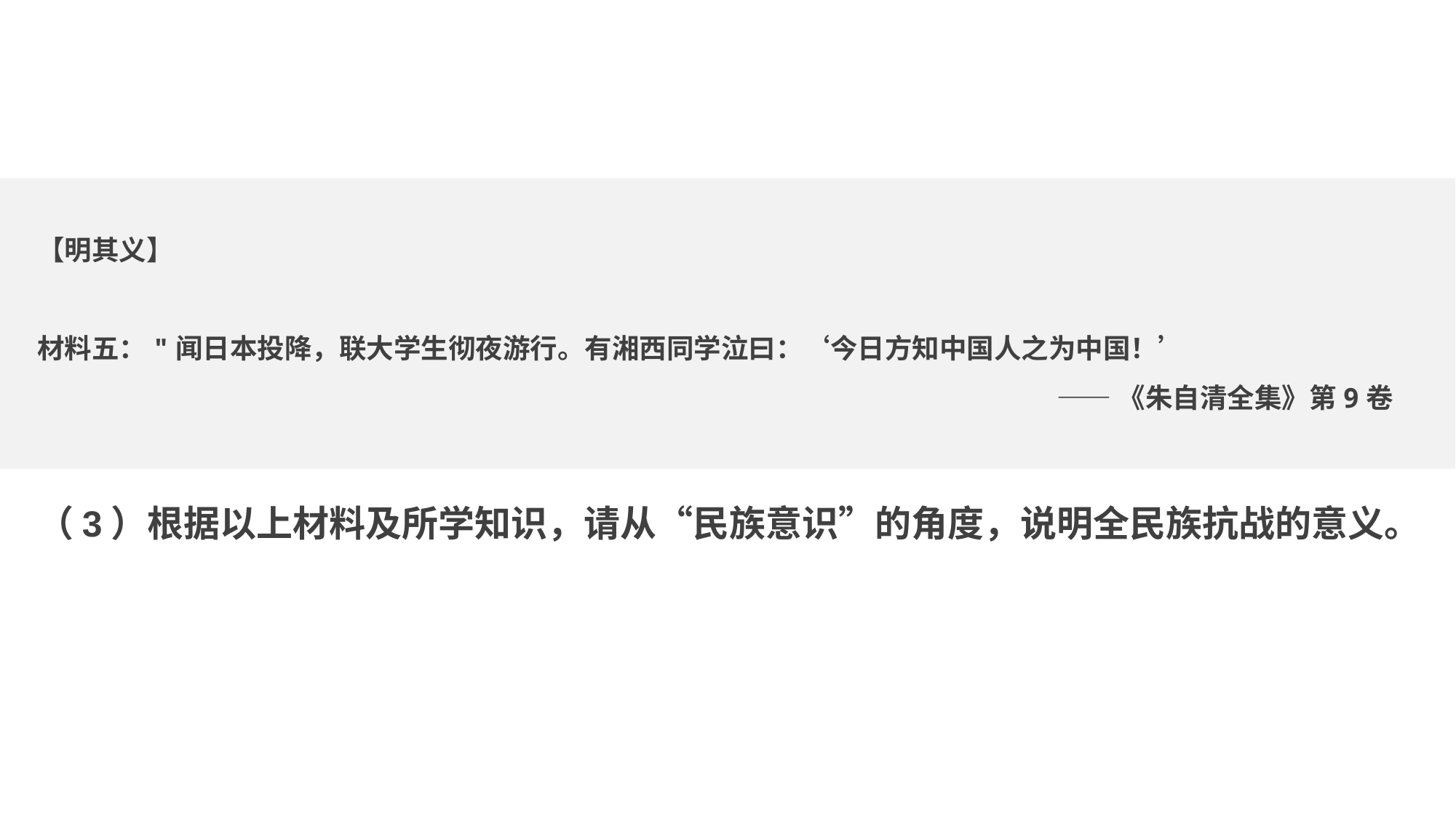

【明其义】

材料五："闻日本投降，联大学生彻夜游行。有湘西同学泣曰：‘今日方知中国人之为中国！’
——《朱自清全集》第9卷

（3）根据以上材料及所学知识，请从“民族意识”的角度，说明全民族抗战的意义。